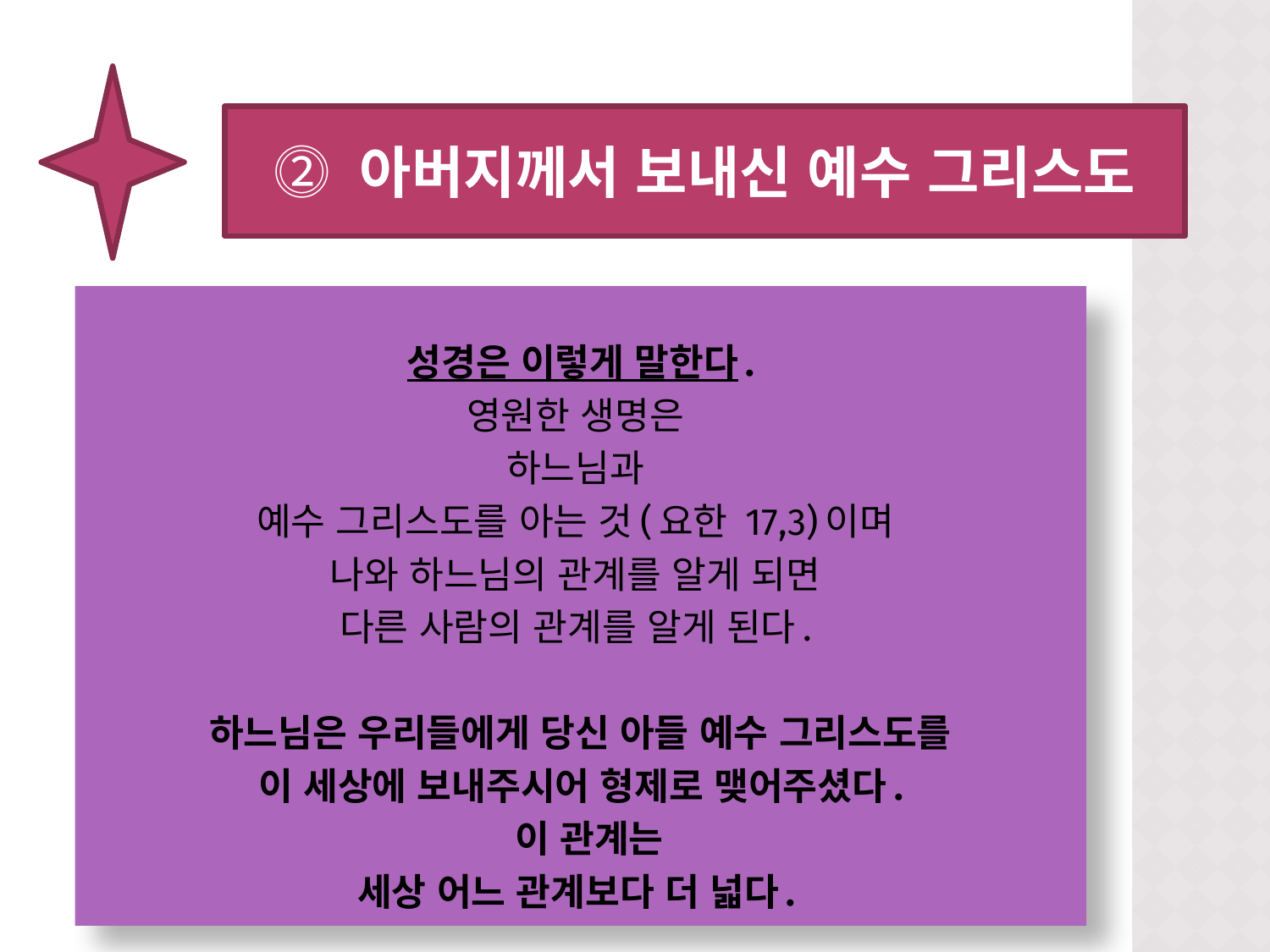

⓶ 아버지께서 보내신 예수 그리스도

성경은 이렇게 말한다.
영원한 생명은
하느님과
예수 그리스도를 아는 것(요한 17,3)이며
나와 하느님의 관계를 알게 되면
다른 사람의 관계를 알게 된다.

하느님은 우리들에게 당신 아들 예수 그리스도를
이 세상에 보내주시어 형제로 맺어주셨다.
 이 관계는
세상 어느 관계보다 더 넓다.